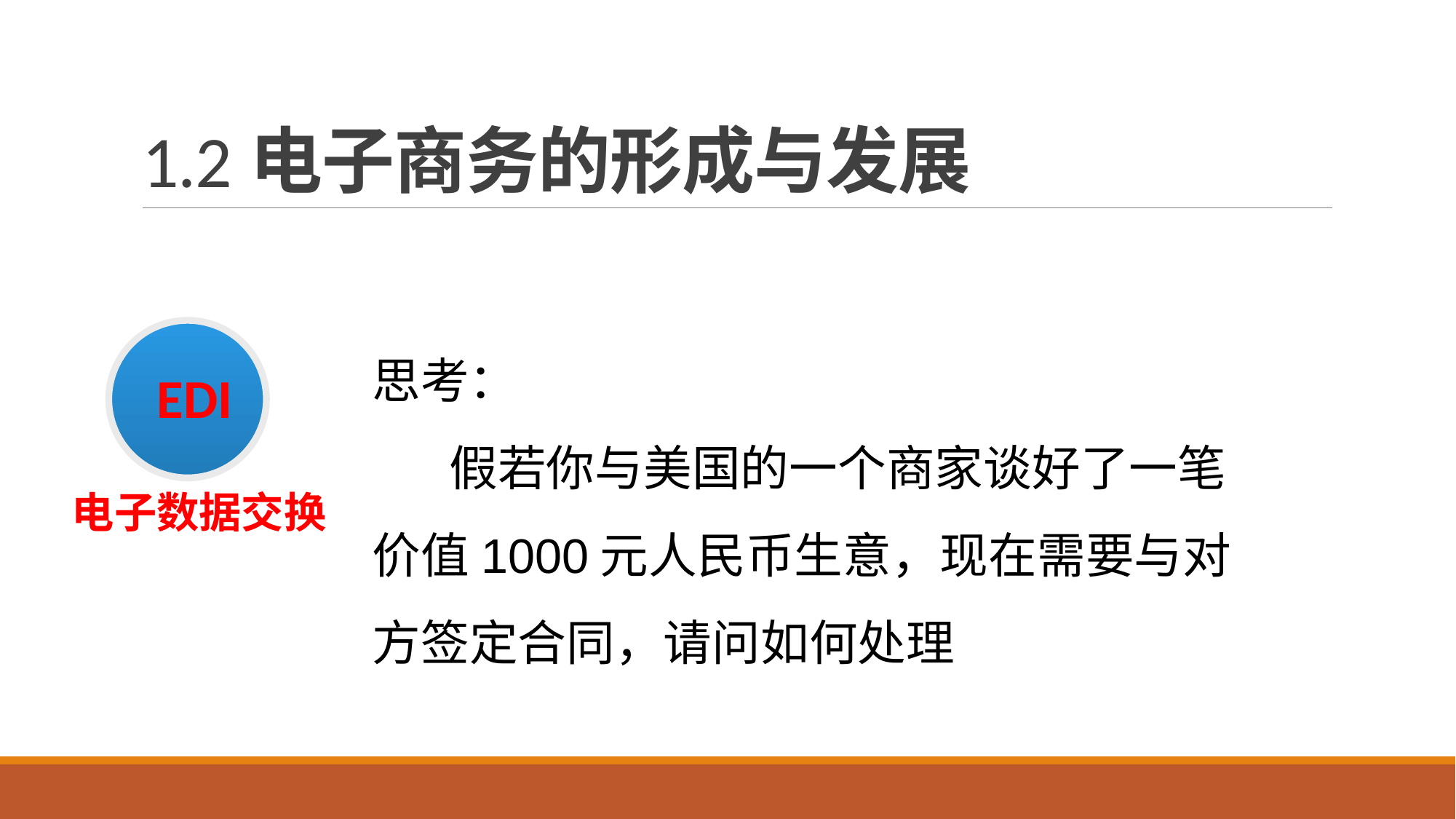

# 1.2电子商务的形成与发展
思考：
      假若你与美国的一个商家谈好了一笔价值1000元人民币生意，现在需要与对方签定合同，请问如何处理

EDI

电子数据交换